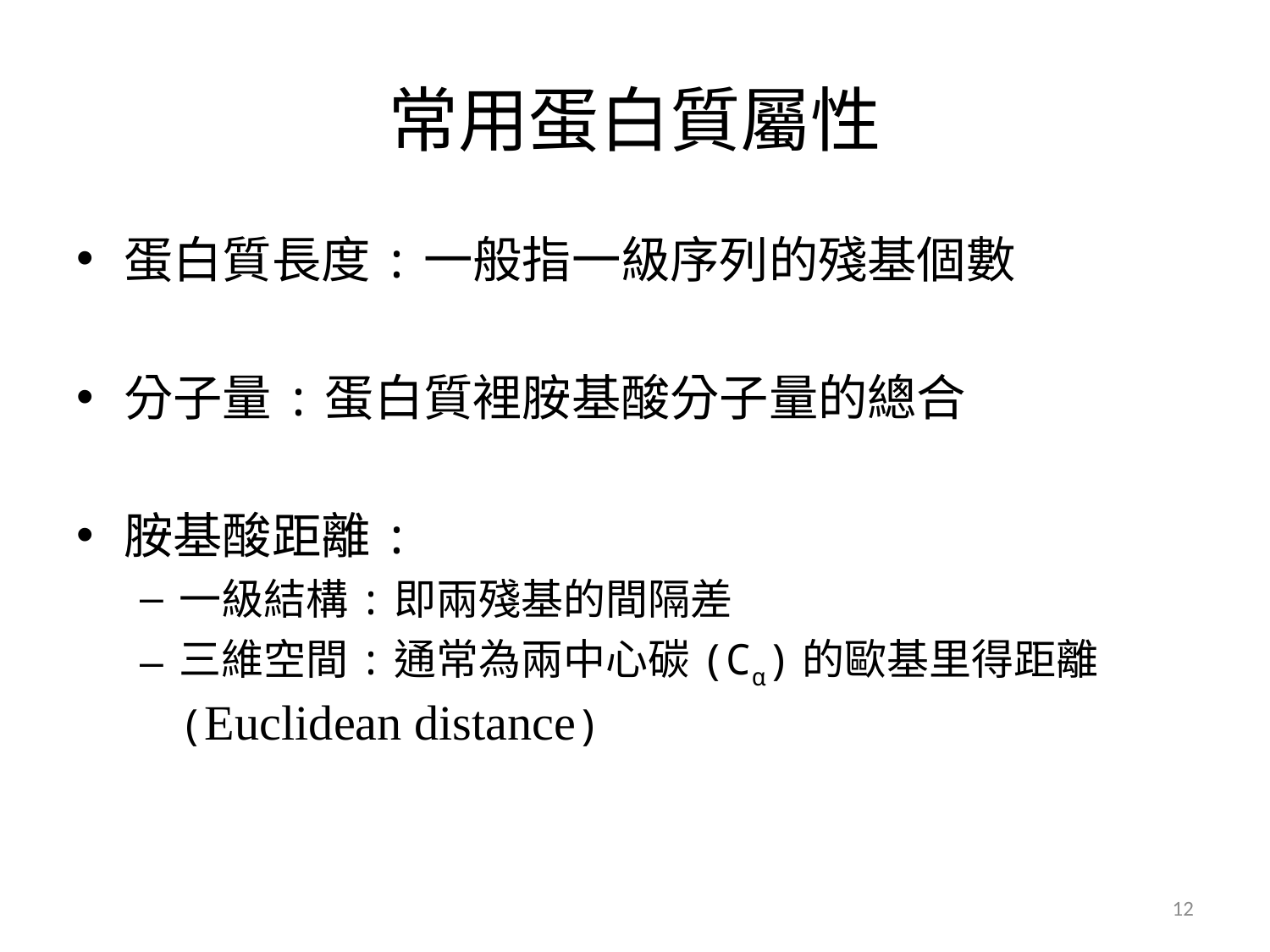

# 常用蛋白質屬性
蛋白質長度:一般指一級序列的殘基個數

分子量:蛋白質裡胺基酸分子量的總合

胺基酸距離:
一級結構:即兩殘基的間隔差
三維空間:通常為兩中心碳(Cα)的歐基里得距離(Euclidean distance)

12